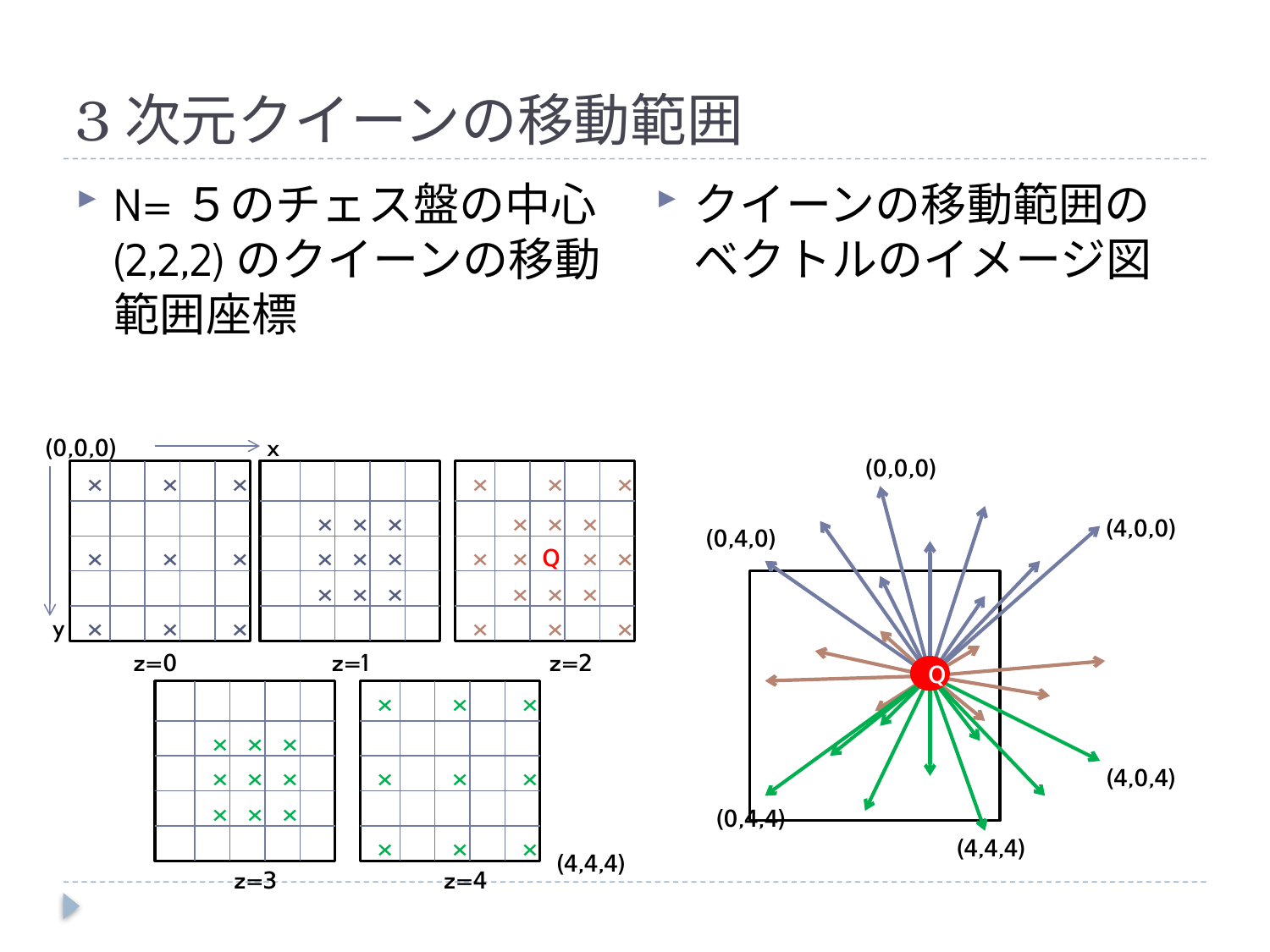

# 3次元クイーンの移動範囲
クイーンの移動範囲のベクトルのイメージ図
N=５のチェス盤の中心(2,2,2)のクイーンの移動範囲座標
(0,0,0)
x
(0,0,0)

×
×
×

×
×
×
×
×
×
×
×
×
(4,0,0)
(0,4,0)
×
×
×
×
×
×
×
×
Q
×
×
×
×
×
×
×
×

y
×
×
×
×
×
×
z=0
z=1
z=2
Q

×
×
×
×
×
×
×
×
×
×
×
×
(4,0,4)
×
×
×
(0,4,4)
×
×
×
(4,4,4)
(4,4,4)
z=3
z=4